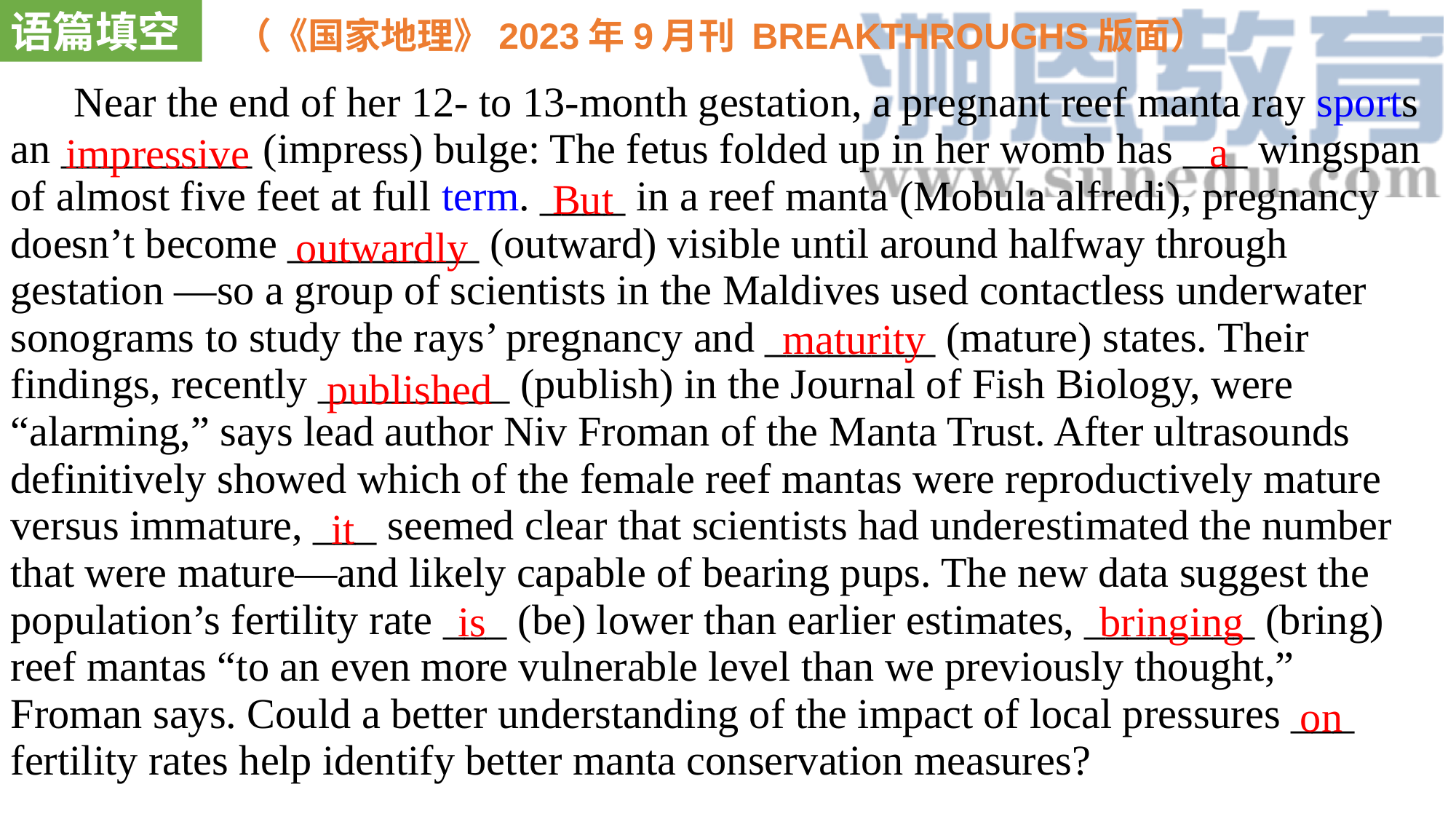

语篇填空
（《国家地理》2023年9月刊 BREAKTHROUGHS版面）
      Near the end of her 12- to 13-month gestation, a pregnant reef manta ray sports an _________ (impress) bulge: The fetus folded up in her womb has ___ wingspan of almost five feet at full term. ____ in a reef manta (Mobula alfredi), pregnancy doesn’t become _________ (outward) visible until around halfway through gestation —so a group of scientists in the Maldives used contactless underwater sonograms to study the rays’ pregnancy and ________ (mature) states. Their findings, recently _________ (publish) in the Journal of Fish Biology, were “alarming,” says lead author Niv Froman of the Manta Trust. After ultrasounds definitively showed which of the female reef mantas were reproductively mature versus immature, ___ seemed clear that scientists had underestimated the number that were mature—and likely capable of bearing pups. The new data suggest the population’s fertility rate ___ (be) lower than earlier estimates, ________ (bring) reef mantas “to an even more vulnerable level than we previously thought,” Froman says. Could a better understanding of the impact of local pressures ___ fertility rates help identify better manta conservation measures?
 a
impressive
But
outwardly
maturity
published
it
is
bringing
on